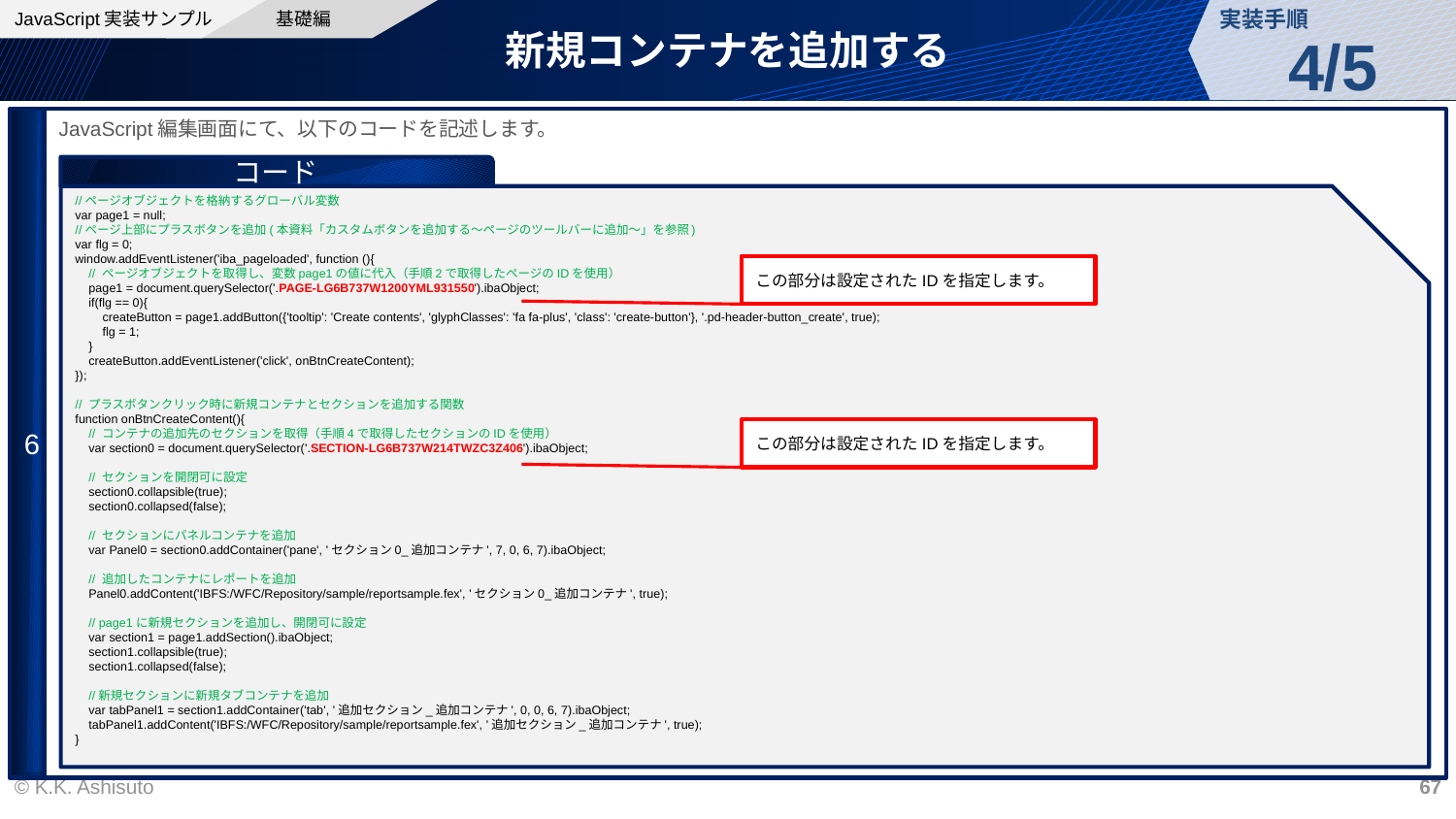

基礎編
実装手順
JavaScript実装サンプル
新規コンテナを追加する

4/5
6

JavaScript編集画面にて、以下のコードを記述します。
コード

//ページオブジェクトを格納するグローバル変数
var page1 = null;
//ページ上部にプラスボタンを追加(本資料「カスタムボタンを追加する～ページのツールバーに追加～」を参照)
var flg = 0;
window.addEventListener('iba_pageloaded', function (){
    // ページオブジェクトを取得し、変数page1の値に代入（手順2で取得したページのIDを使用）
    page1 = document.querySelector('.PAGE-LG6B737W1200YML931550').ibaObject;
    if(flg == 0){
        createButton = page1.addButton({'tooltip': 'Create contents', 'glyphClasses': 'fa fa-plus', 'class': 'create-button'}, '.pd-header-button_create', true);
        flg = 1;
    }
    createButton.addEventListener('click', onBtnCreateContent);
});

// プラスボタンクリック時に新規コンテナとセクションを追加する関数
function onBtnCreateContent(){
    // コンテナの追加先のセクションを取得（手順4で取得したセクションのIDを使用）
    var section0 = document.querySelector('.SECTION-LG6B737W214TWZC3Z406').ibaObject;

    // セクションを開閉可に設定
    section0.collapsible(true);
    section0.collapsed(false);

    // セクションにパネルコンテナを追加
    var Panel0 = section0.addContainer('pane', 'セクション0_追加コンテナ', 7, 0, 6, 7).ibaObject;

    // 追加したコンテナにレポートを追加
    Panel0.addContent('IBFS:/WFC/Repository/sample/reportsample.fex', 'セクション0_追加コンテナ', true);

    // page1に新規セクションを追加し、開閉可に設定
    var section1 = page1.addSection().ibaObject;
    section1.collapsible(true);
    section1.collapsed(false);

    //新規セクションに新規タブコンテナを追加
    var tabPanel1 = section1.addContainer('tab', '追加セクション_追加コンテナ', 0, 0, 6, 7).ibaObject;
    tabPanel1.addContent('IBFS:/WFC/Repository/sample/reportsample.fex', '追加セクション_追加コンテナ', true);
}
この部分は設定されたIDを指定します。
この部分は設定されたIDを指定します。
© K.K. Ashisuto
67